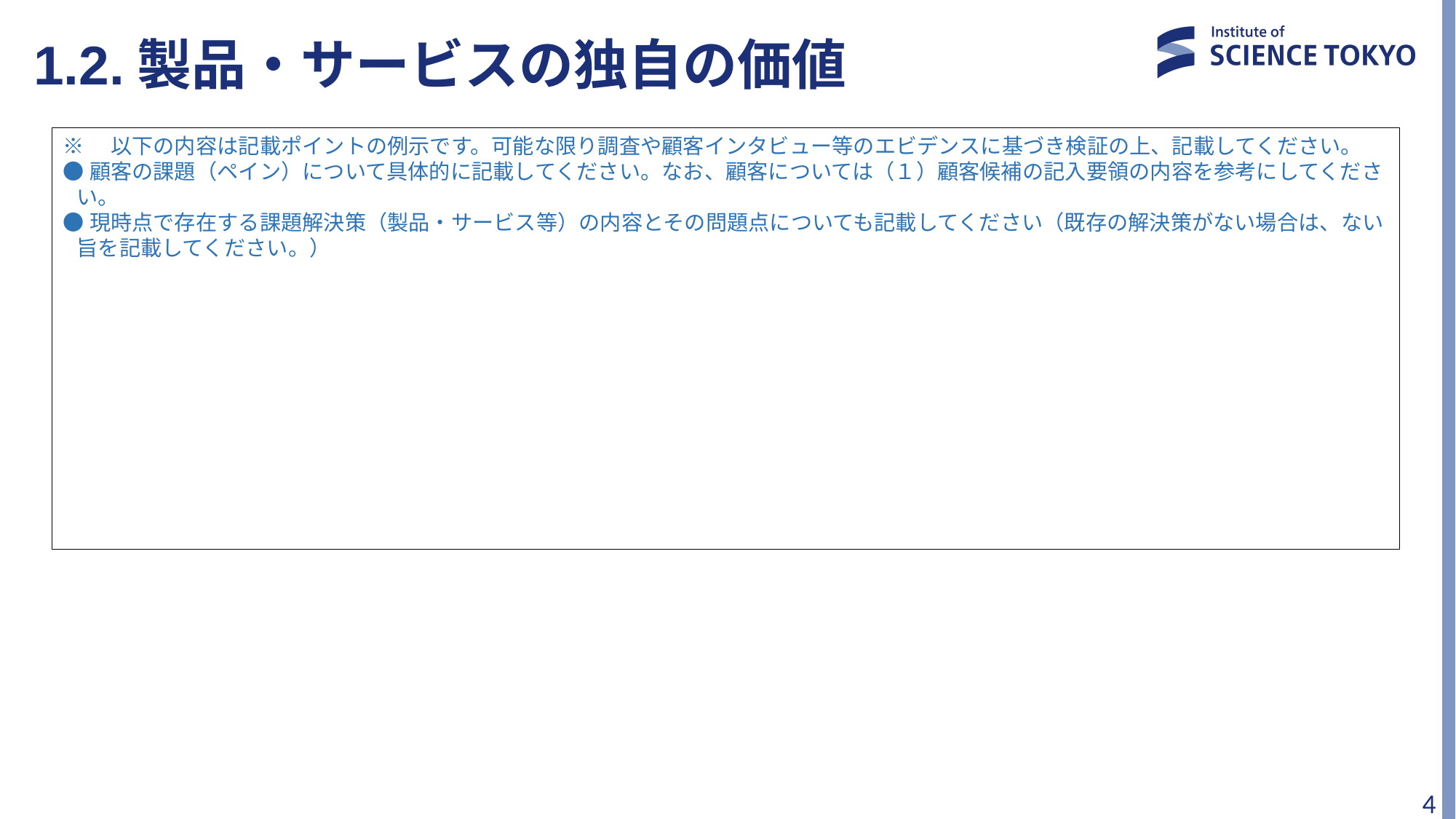

# 1.2.製品・サービスの独自の価値
※　以下の内容は記載ポイントの例示です。可能な限り調査や顧客インタビュー等のエビデンスに基づき検証の上、記載してください。
●顧客の課題（ペイン）について具体的に記載してください。なお、顧客については（１）顧客候補の記入要領の内容を参考にしてください。
●現時点で存在する課題解決策（製品・サービス等）の内容とその問題点についても記載してください（既存の解決策がない場合は、ない旨を記載してください。）
4